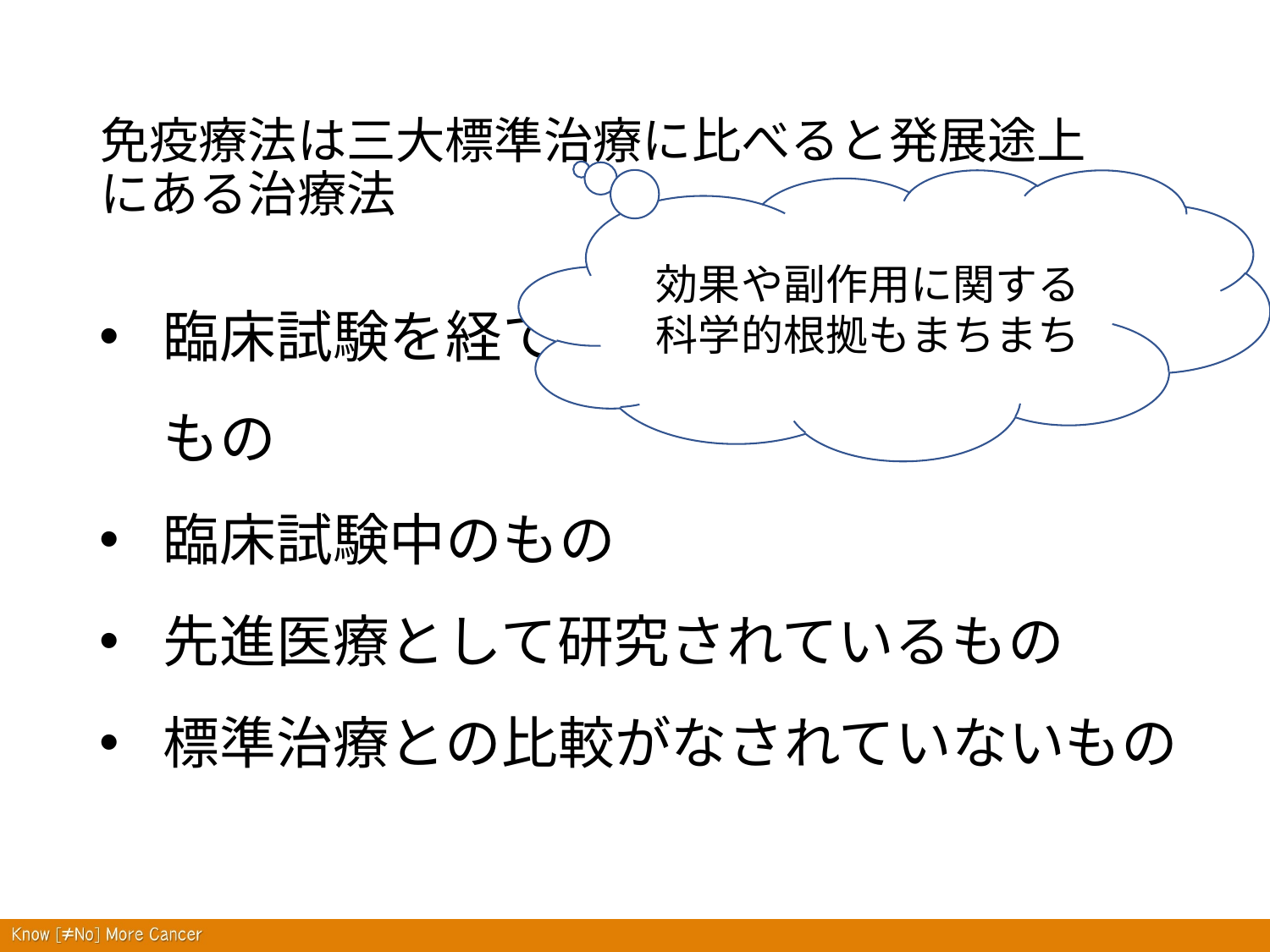

# 免疫療法は三大標準治療に比べると発展途上にある治療法
効果や副作用に関する科学的根拠もまちまち
臨床試験を経て医薬品として承認されたもの
臨床試験中のもの
先進医療として研究されているもの
標準治療との比較がなされていないもの